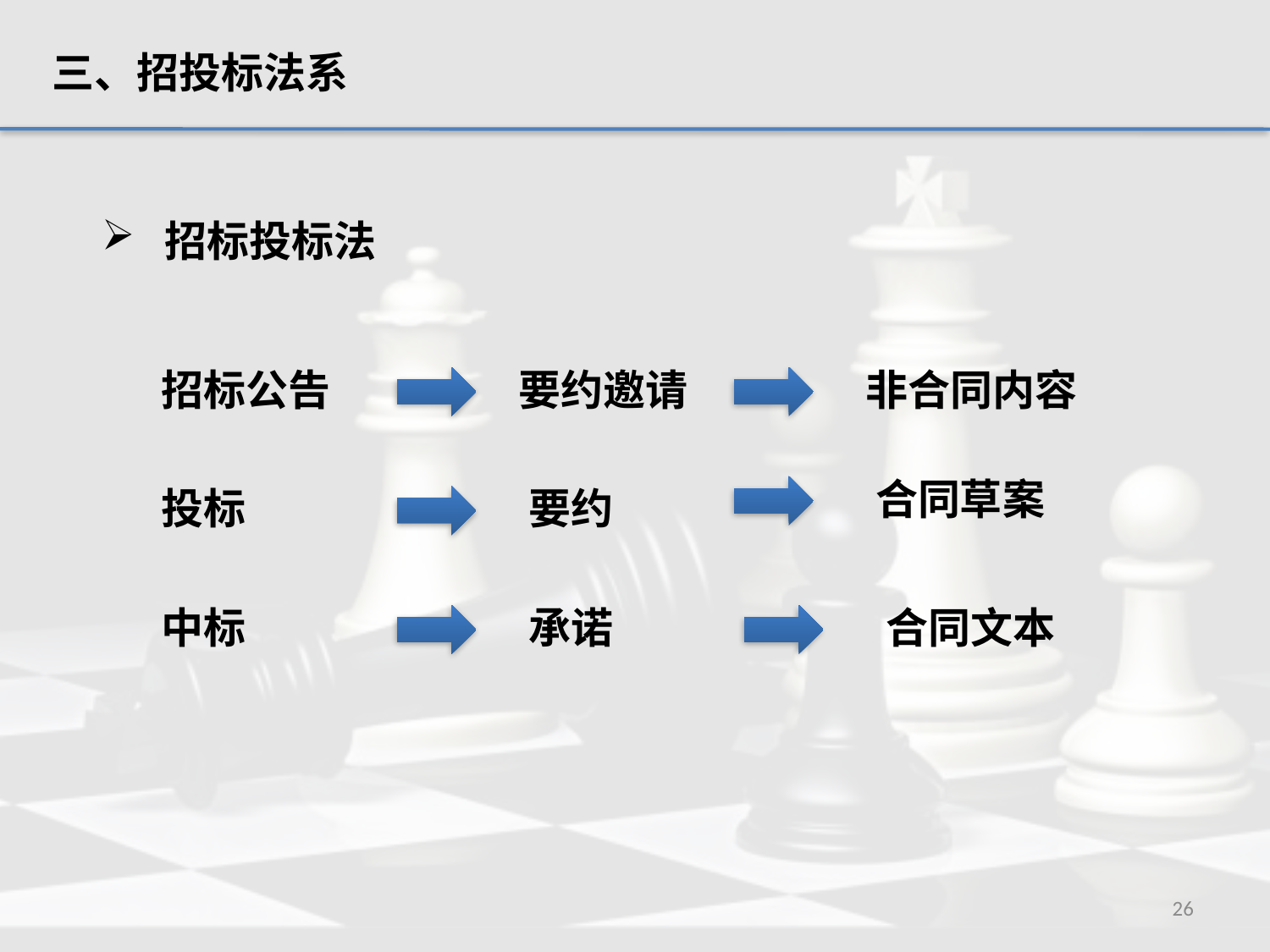

三、招投标法系

  招标投标法
招标公告
要约邀请
非合同内容

合同草案
投标
要约

中标
承诺
合同文本

26